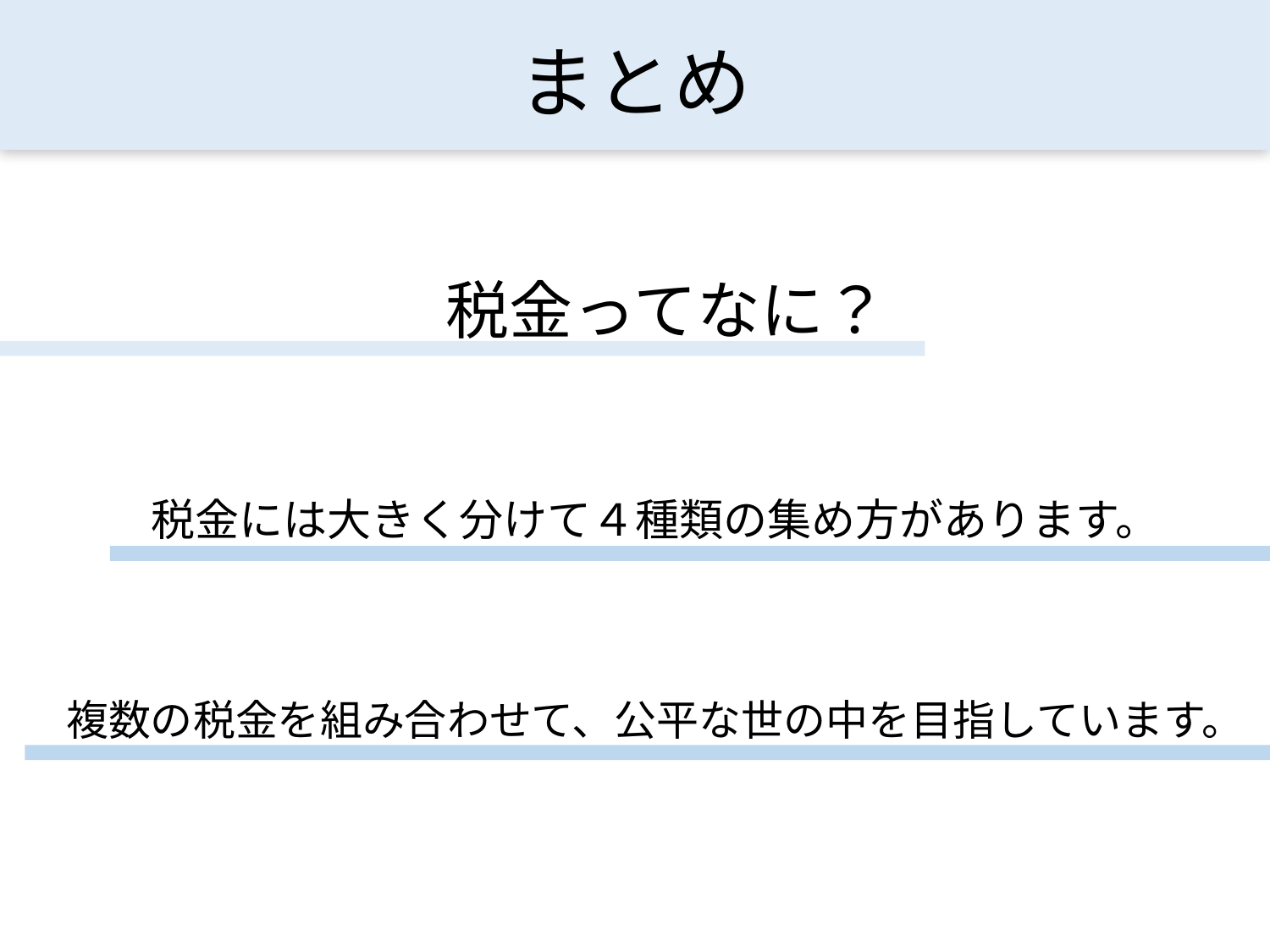

まとめ
　税金ってなに？

税金には大きく分けて４種類の集め方があります。

複数の税金を組み合わせて、公平な世の中を目指しています。